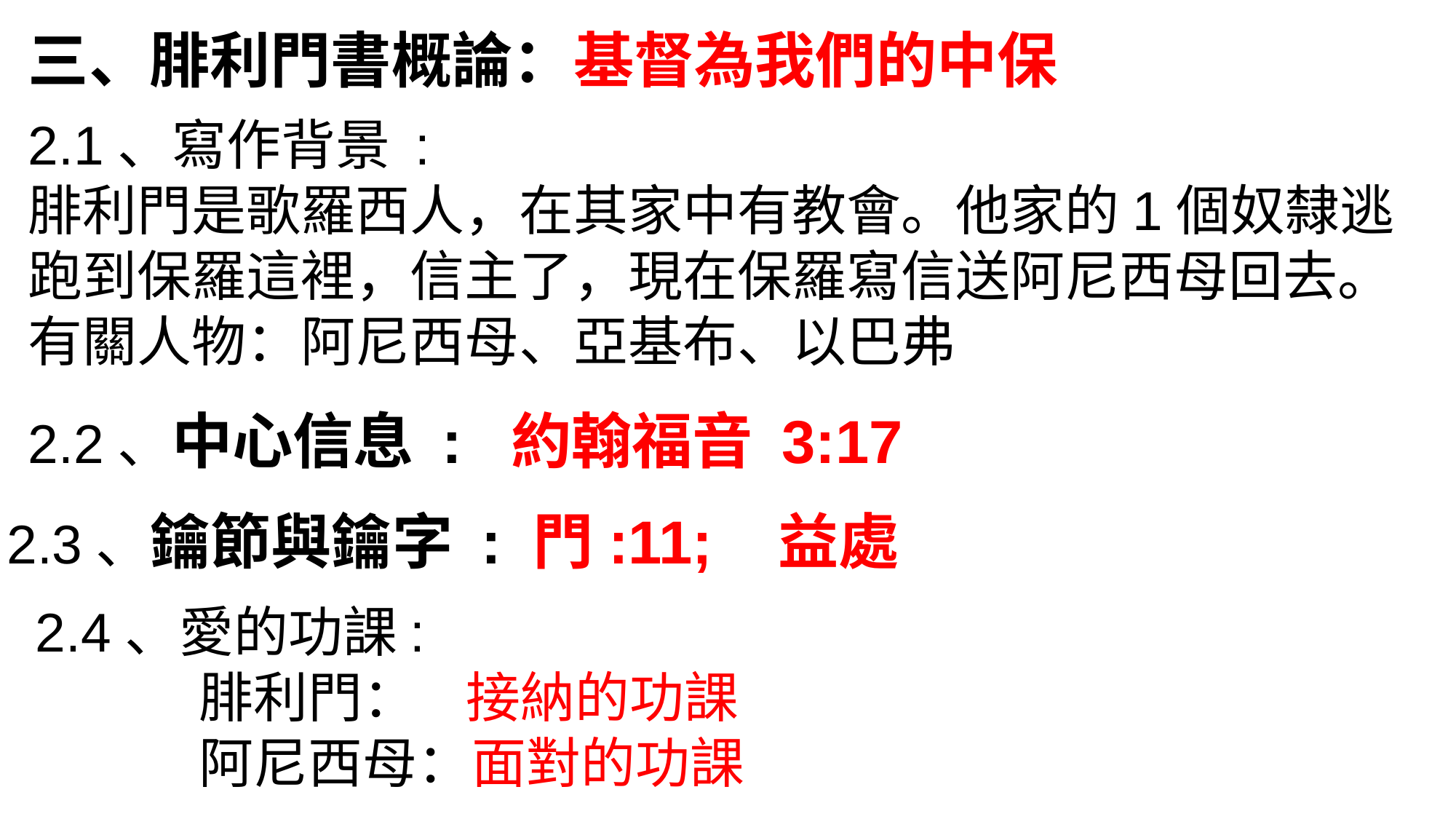

三、腓利門書概論：基督為我們的中保
2.1、寫作背景 :
腓利門是歌羅西人，在其家中有教會。他家的1個奴隸逃跑到保羅這裡，信主了，現在保羅寫信送阿尼西母回去。
有關人物：阿尼西母、亞基布、以巴弗
2.2、中心信息 :  約翰福音 3:17
2.3、鑰節與鑰字 : 門:11;   益處
2.4、愛的功課:
腓利門：    接納的功課
阿尼西母：面對的功課